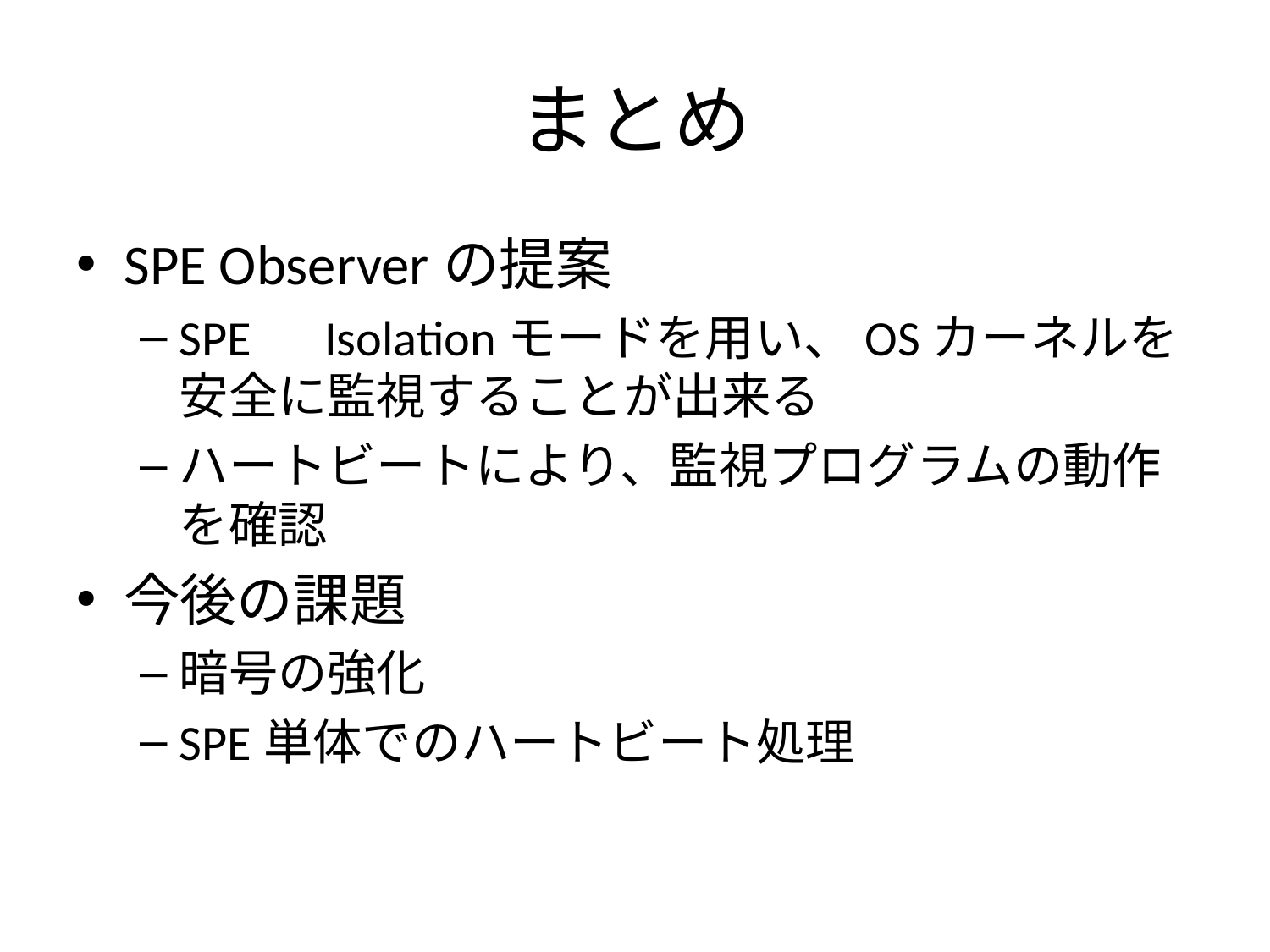

# まとめ
SPE Observerの提案
SPE　Isolationモードを用い、OSカーネルを安全に監視することが出来る
ハートビートにより、監視プログラムの動作を確認
今後の課題
暗号の強化
SPE単体でのハートビート処理